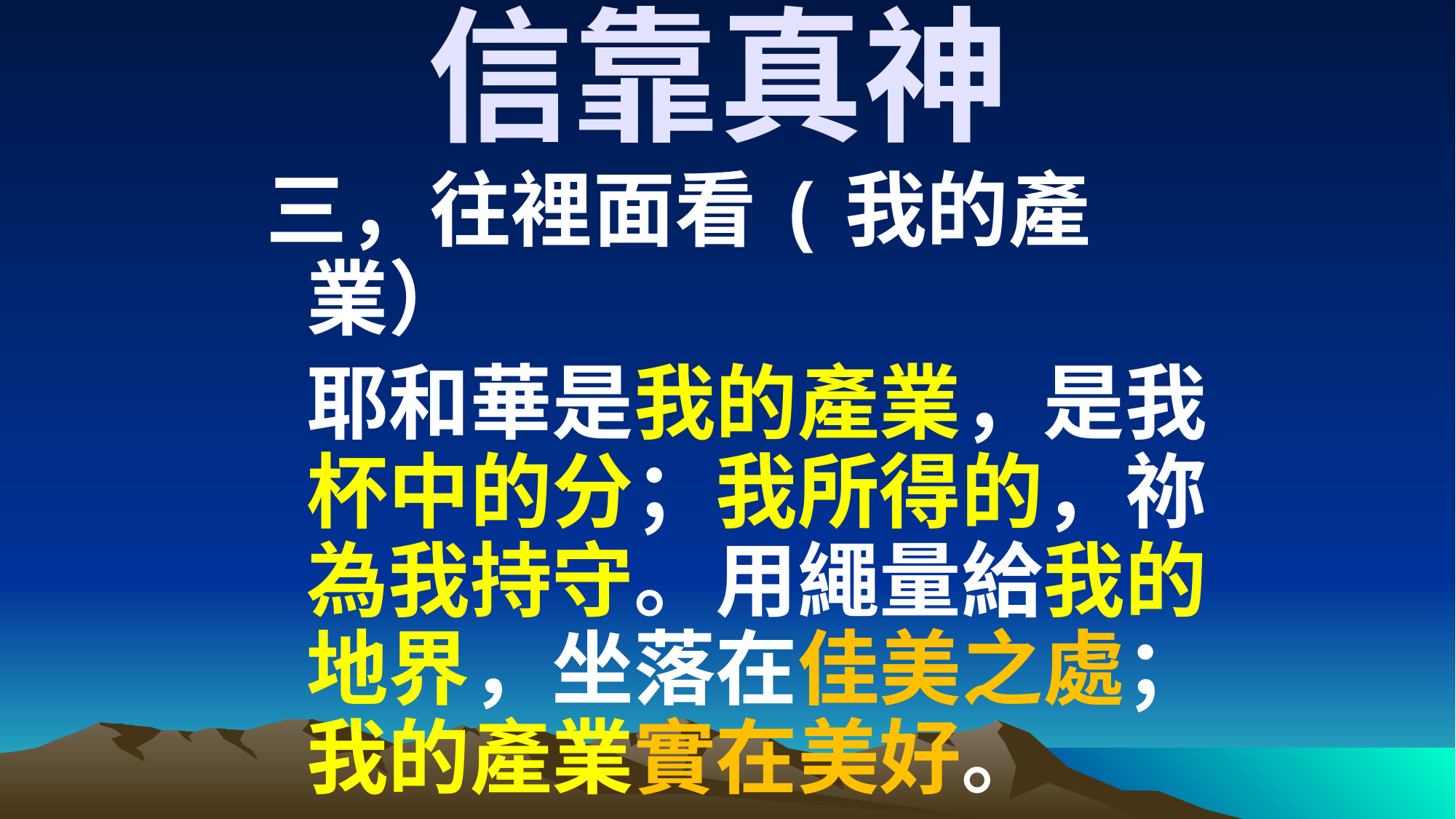

# 信靠真神
三，往裡面看(我的產業）
	耶和華是我的產業，是我杯中的分；我所得的，祢為我持守。用繩量給我的地界，坐落在佳美之處；我的產業實在美好。